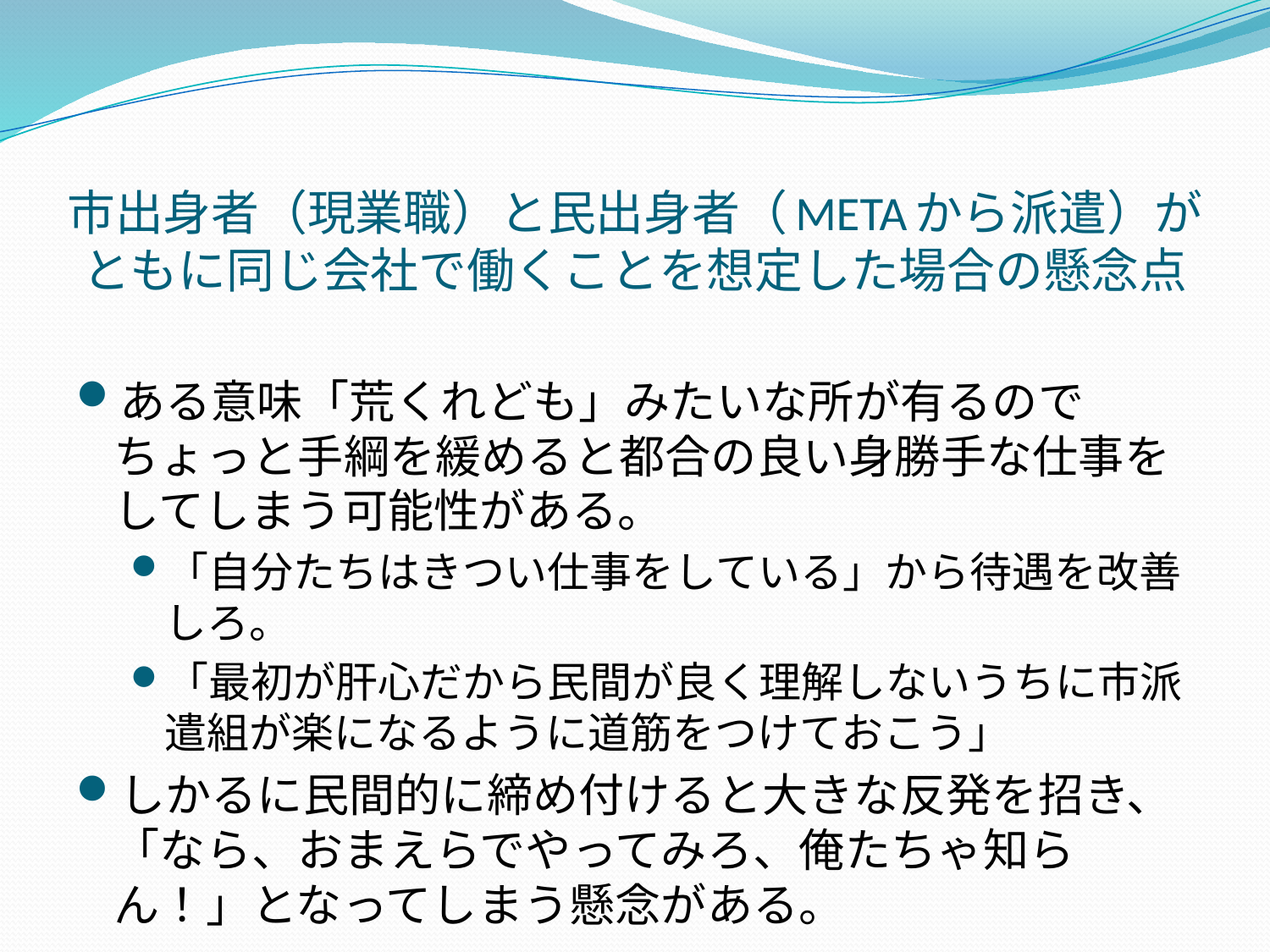

# 市出身者（現業職）と民出身者（METAから派遣）がともに同じ会社で働くことを想定した場合の懸念点
ある意味「荒くれども」みたいな所が有るのでちょっと手綱を緩めると都合の良い身勝手な仕事をしてしまう可能性がある。
「自分たちはきつい仕事をしている」から待遇を改善しろ。
「最初が肝心だから民間が良く理解しないうちに市派遣組が楽になるように道筋をつけておこう」
しかるに民間的に締め付けると大きな反発を招き、「なら、おまえらでやってみろ、俺たちゃ知らん！」となってしまう懸念がある。